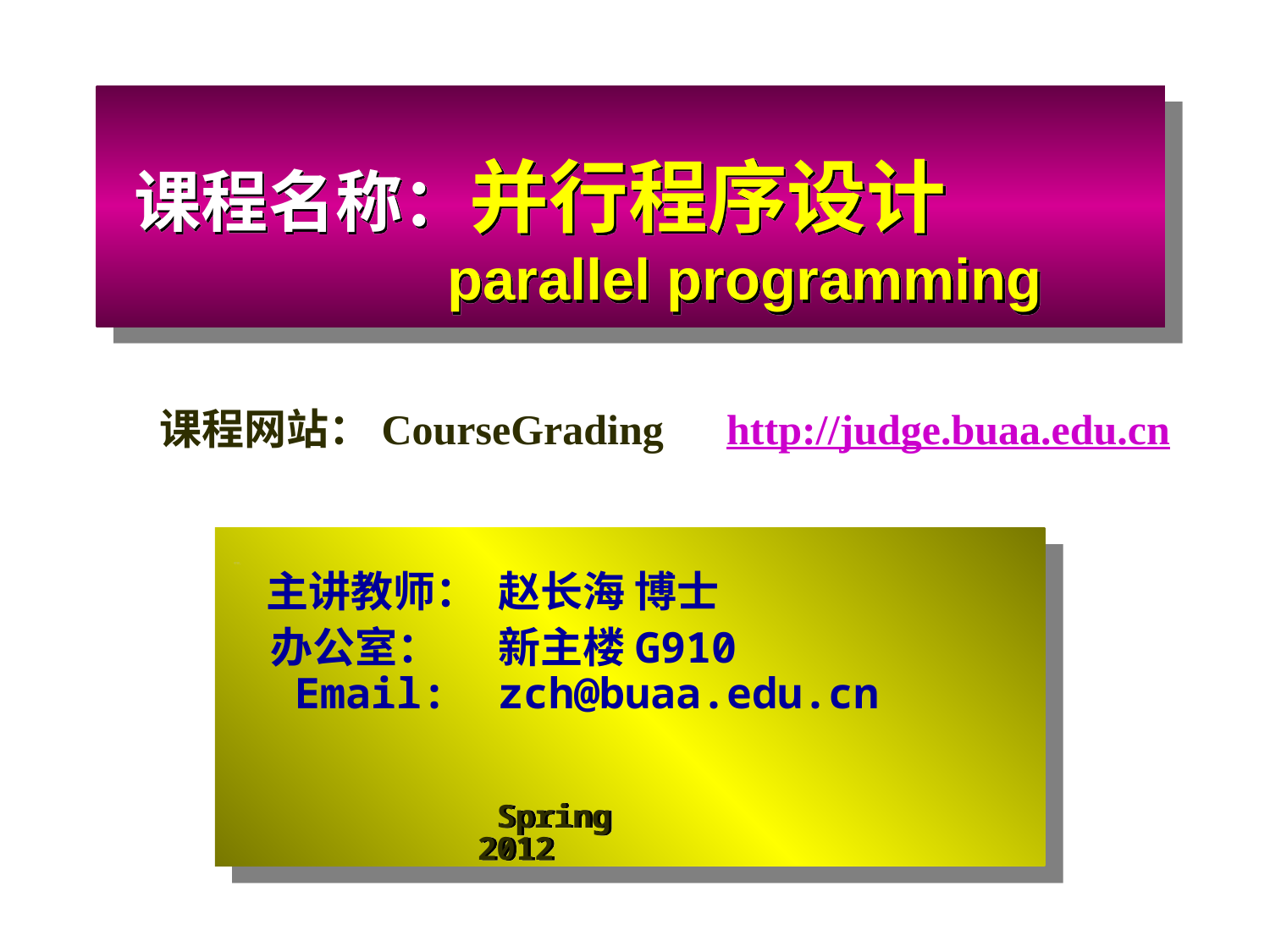

课程名称：并行程序设计

parallel programming
课程网站：CourseGrading　http://judge.buaa.edu.cn

 主讲教师：	赵长海 博士
 办公室：	新主楼G910
  Email: 	zch@buaa.edu.cn
 Spring 2012